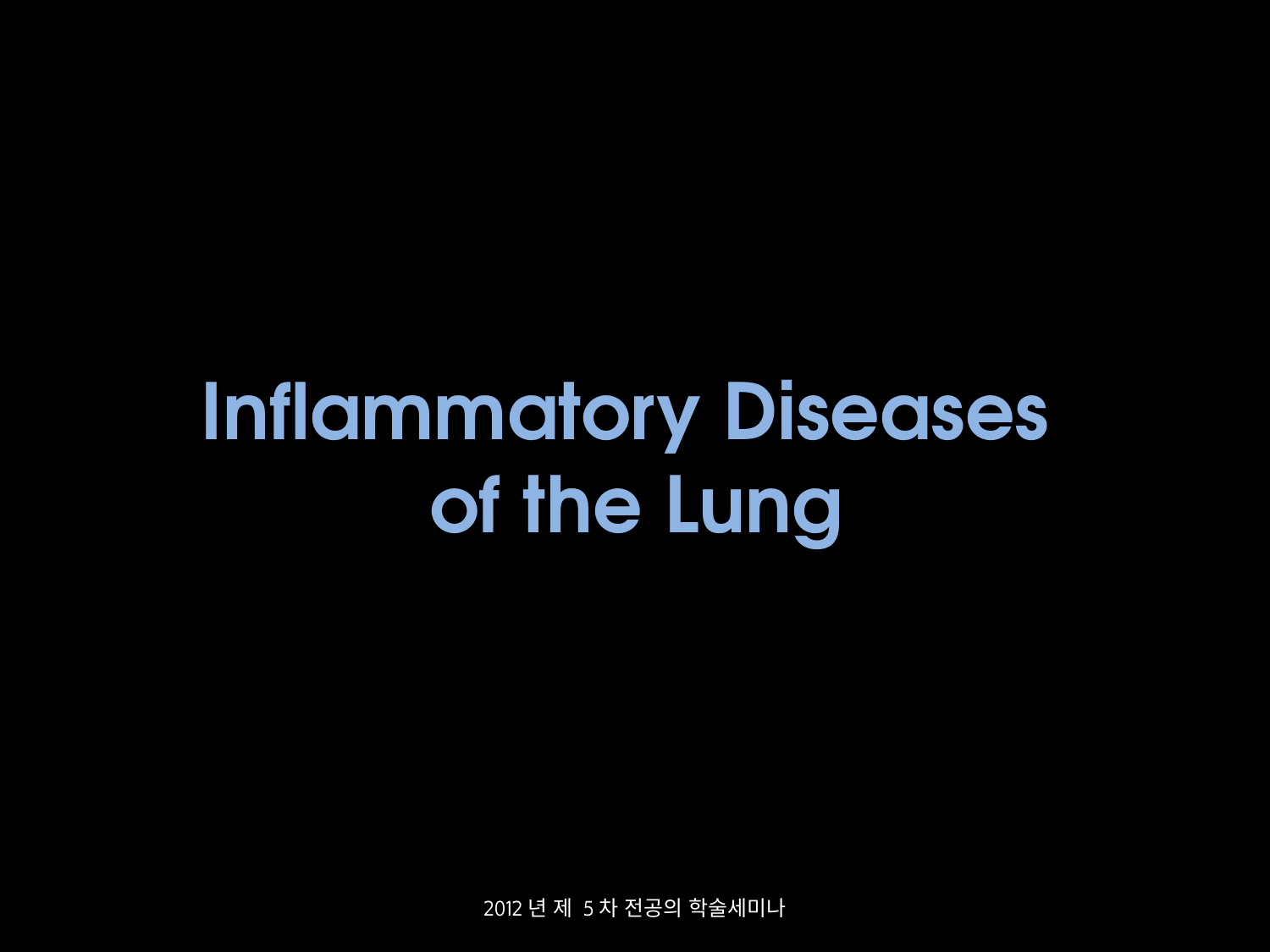

# Inflammatory Diseases of the Lung
2012년 제 5차 전공의 학술세미나